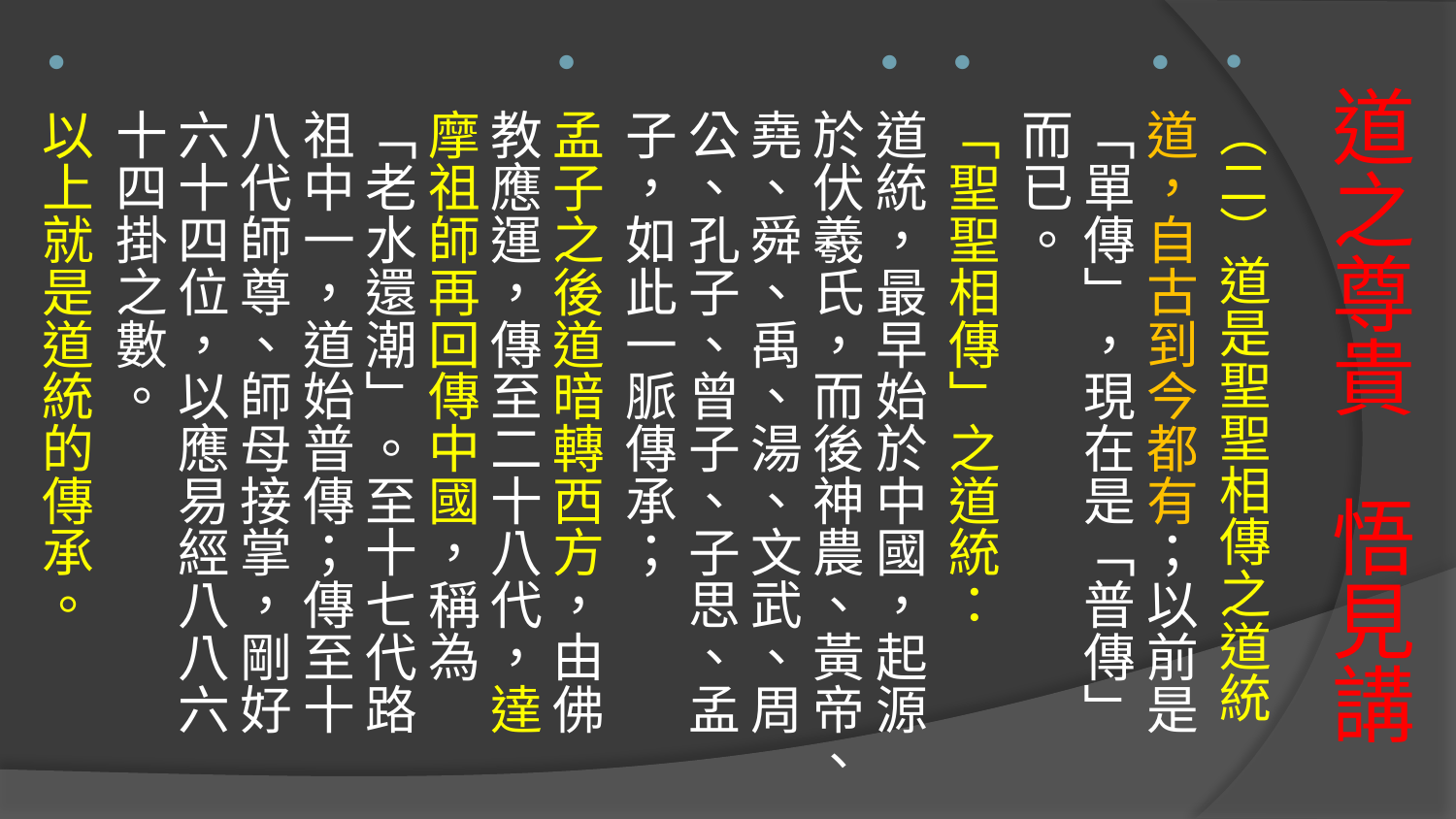

（二）道是聖聖相傳之道統
道，自古到今都有；以前是「單傳」，現在是「普傳」而已。
「聖聖相傳」之道統：
道統，最早始於中國，起源於伏羲氏，而後神農、黃帝、堯、舜、禹、湯、文武、周公、孔子、曾子、子思、孟子，如此一脈傳承；
孟子之後道暗轉西方，由佛教應運，傳至二十八代，達摩祖師再回傳中國，稱為「老水還潮」。至十七代路祖中一，道始普傳；傳至十八代師尊、師母接掌，剛好六十四位，以應易經八八六十四掛之數。
以上就是道統的傳承。
# 道之尊貴    悟見講